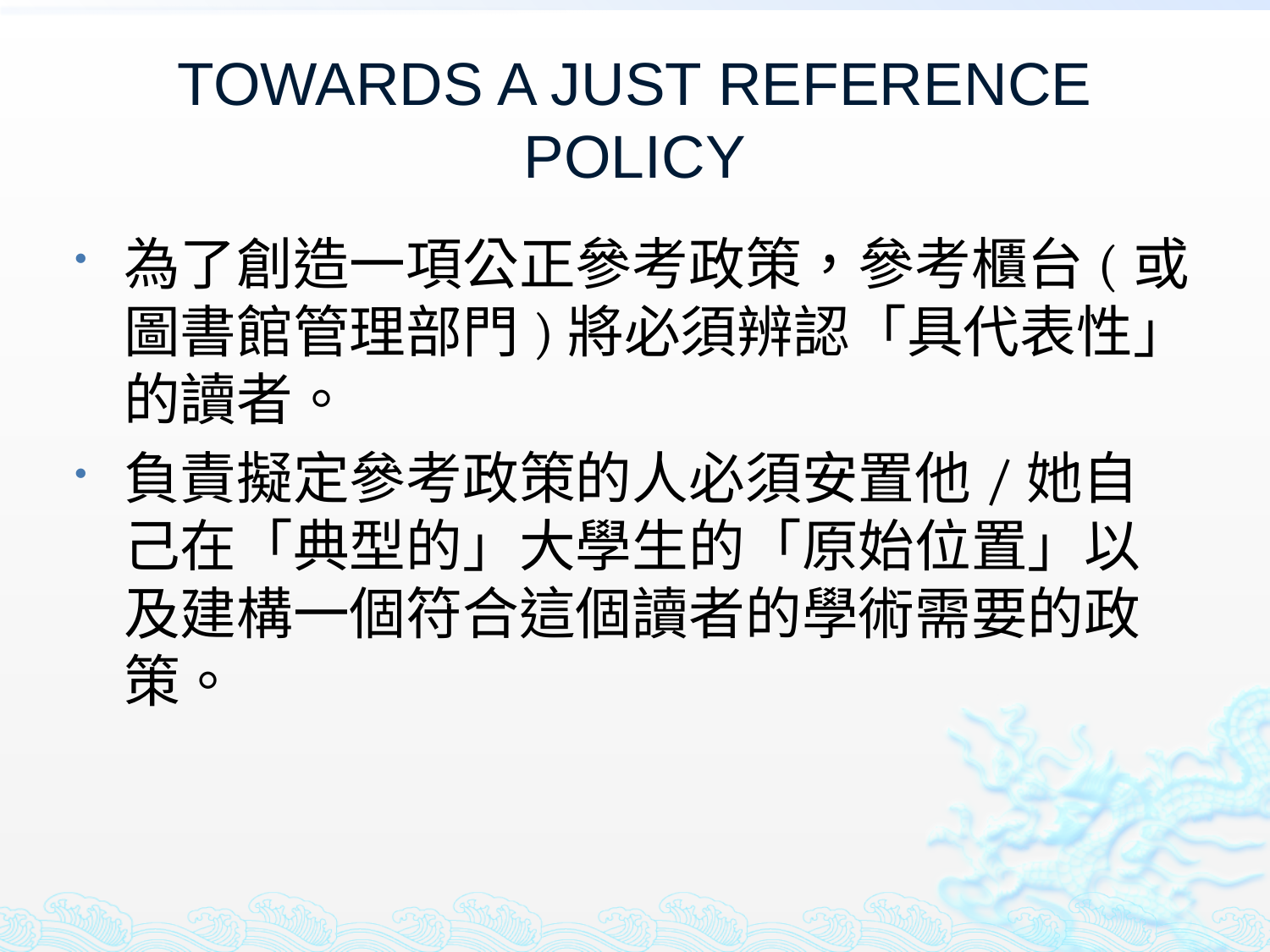

# TOWARDS A JUST REFERENCE POLICY
為了創造一項公正參考政策，參考櫃台(或圖書館管理部門)將必須辨認「具代表性」的讀者。
負責擬定參考政策的人必須安置他/她自己在「典型的」大學生的「原始位置」以及建構一個符合這個讀者的學術需要的政策。